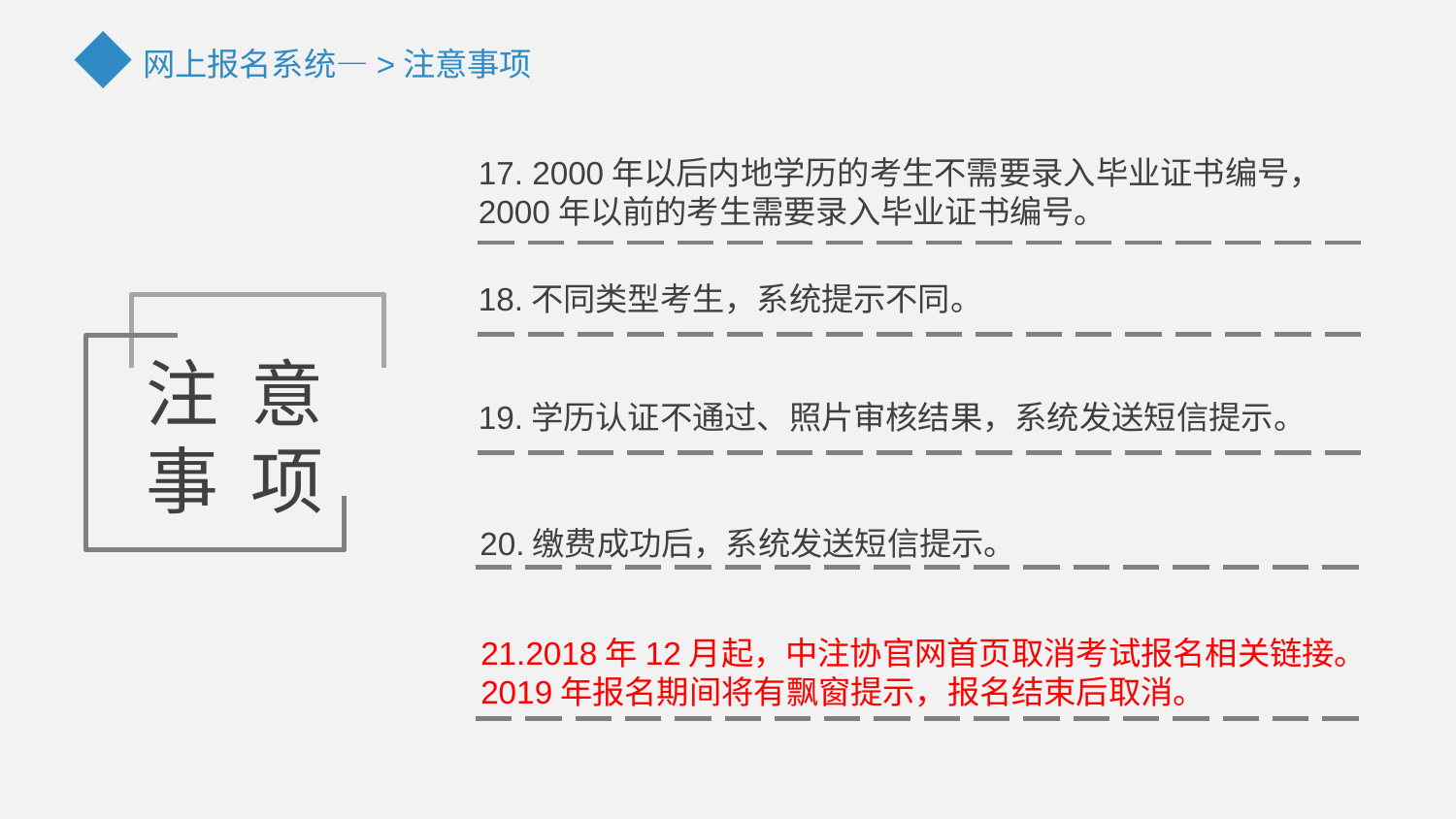

网上报名系统—>注意事项

17. 2000年以后内地学历的考生不需要录入毕业证书编号，2000年以前的考生需要录入毕业证书编号。

18.不同类型考生，系统提示不同。

注  意
事  项
19.学历认证不通过、照片审核结果，系统发送短信提示。
20.缴费成功后，系统发送短信提示。
21.2018年12月起，中注协官网首页取消考试报名相关链接。2019年报名期间将有飘窗提示，报名结束后取消。